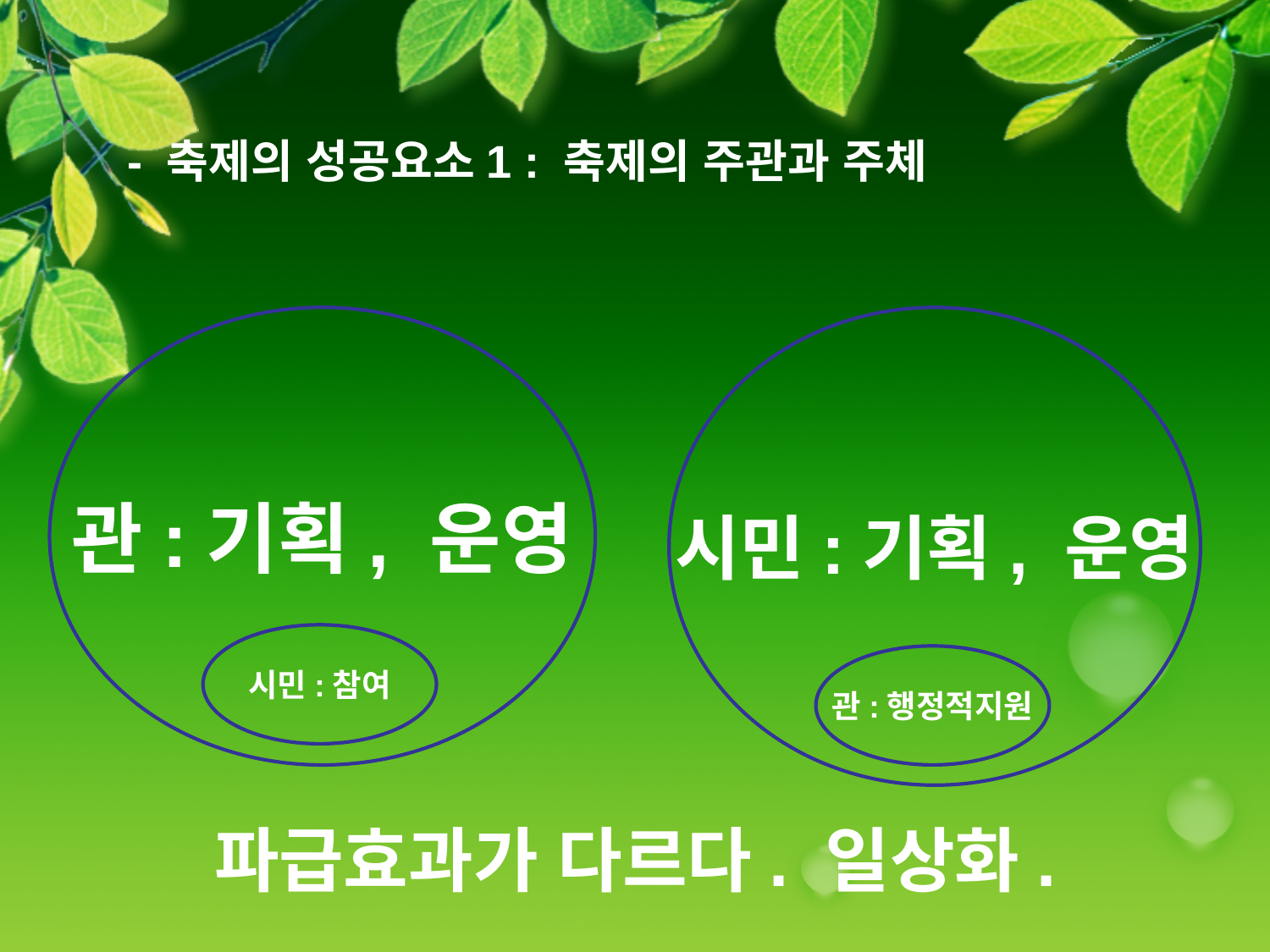

- 축제의 성공요소1 : 축제의 주관과 주체
관:기획, 운영
시민:기획, 운영
시민:참여
관:행정적지원
파급효과가 다르다. 일상화.